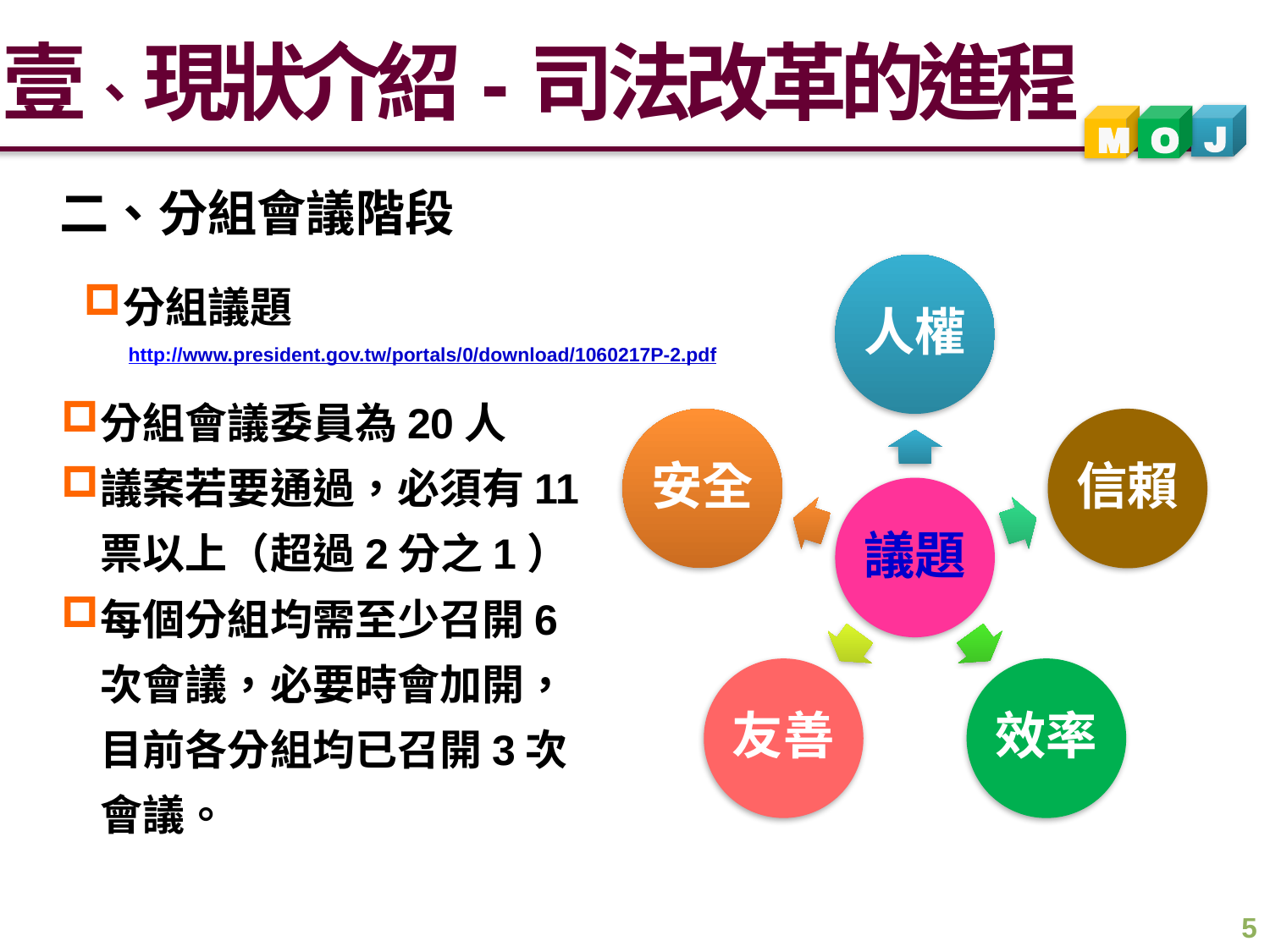

壹、現狀介紹-司法改革的進程
J
M
O
二、分組會議階段
分組議題
http://www.president.gov.tw/portals/0/download/1060217P-2.pdf
議題

人權

信賴

效率

友善

安全
分組會議委員為20人
議案若要通過，必須有11票以上（超過2分之1）
每個分組均需至少召開6次會議，必要時會加開，目前各分組均已召開3次會議。
5